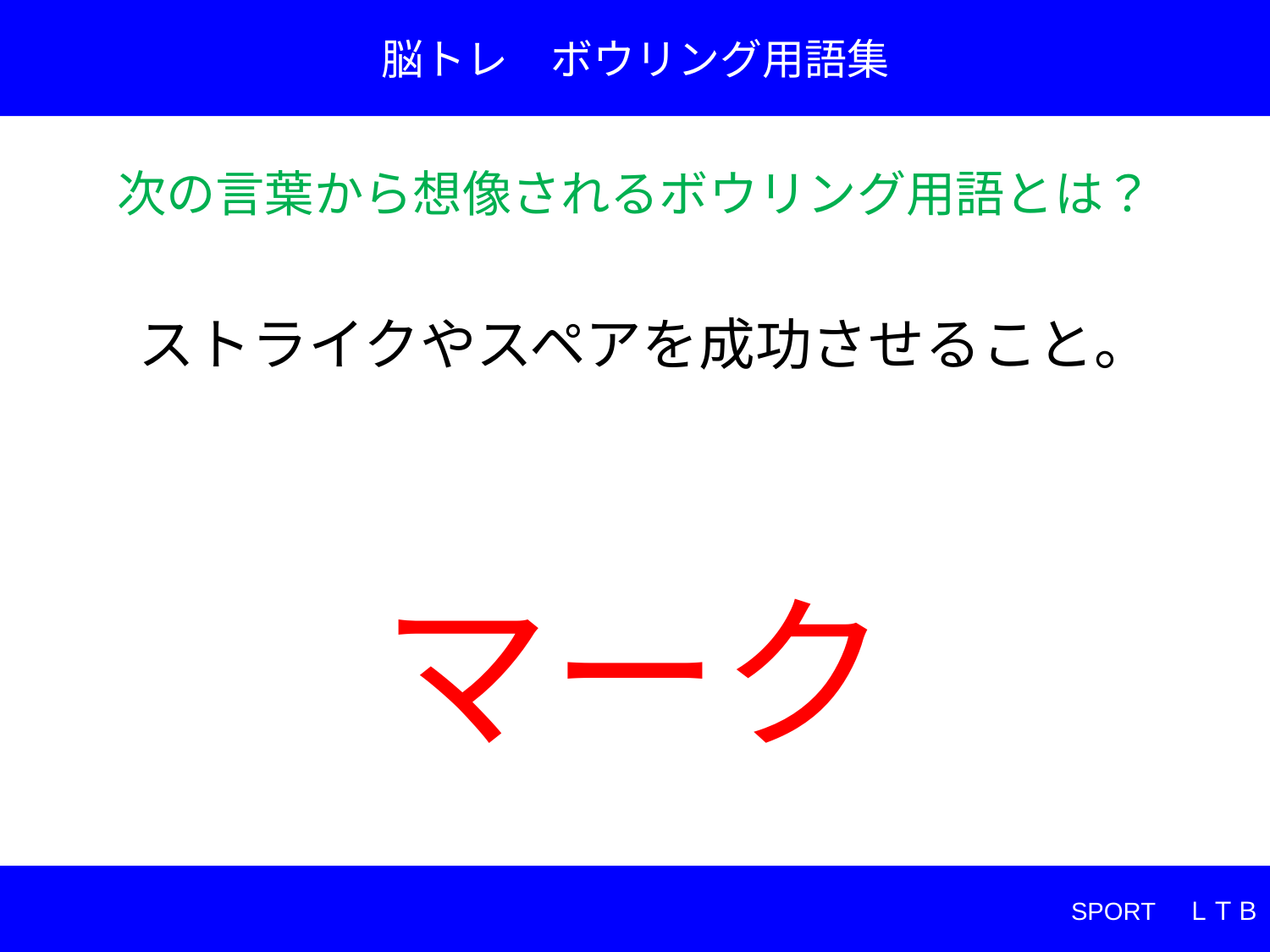

脳トレ　ボウリング用語集
次の言葉から想像されるボウリング用語とは？
ストライクやスペアを成功させること。
# マーク
SPORT　ＬＴＢ